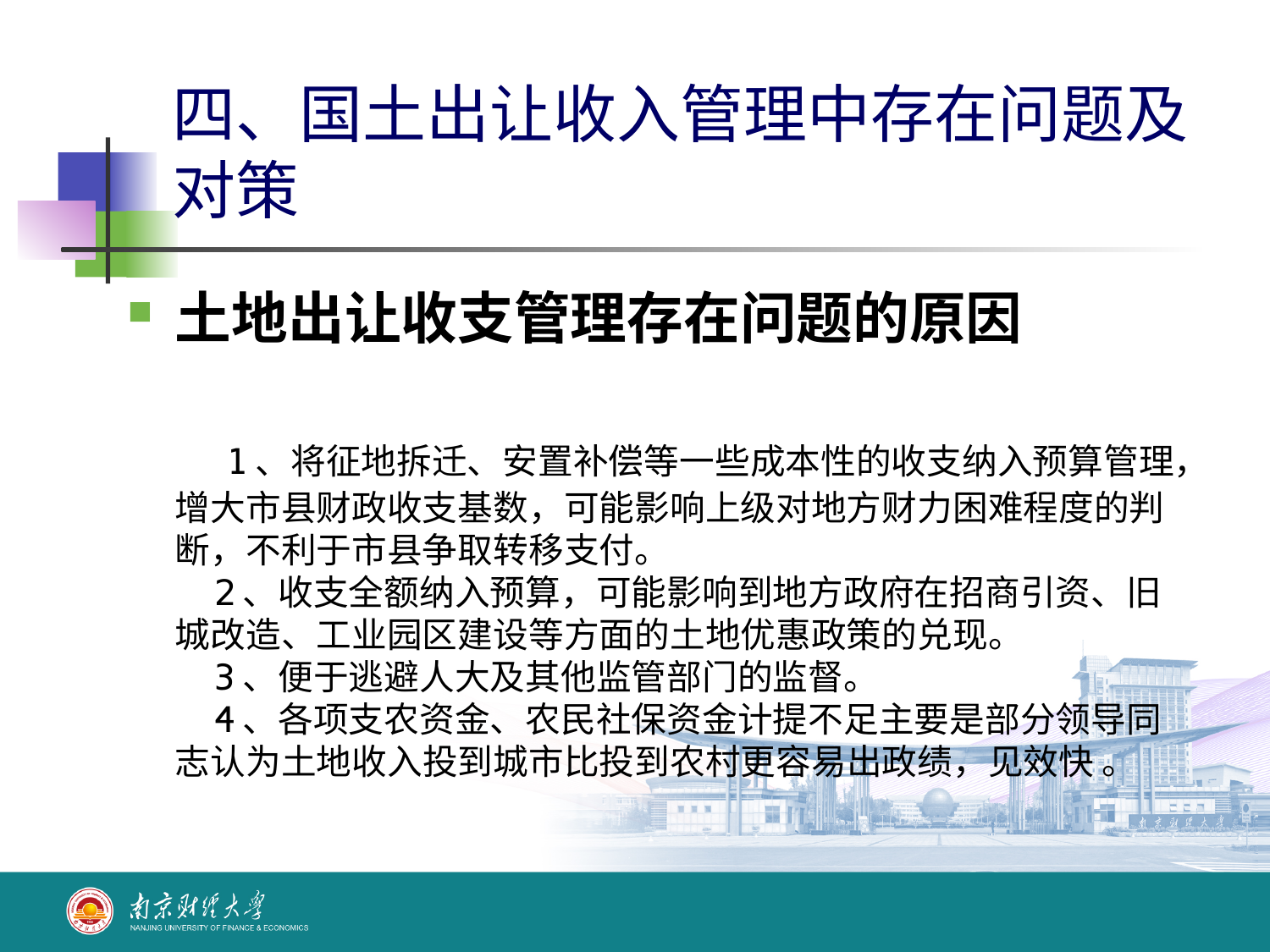

# 四、国土出让收入管理中存在问题及对策
土地出让收支管理存在问题的原因
   1、将征地拆迁、安置补偿等一些成本性的收支纳入预算管理，增大市县财政收支基数，可能影响上级对地方财力困难程度的判断，不利于市县争取转移支付。
    2、收支全额纳入预算，可能影响到地方政府在招商引资、旧城改造、工业园区建设等方面的土地优惠政策的兑现。
    3、便于逃避人大及其他监管部门的监督。
    4、各项支农资金、农民社保资金计提不足主要是部分领导同志认为土地收入投到城市比投到农村更容易出政绩，见效快 。